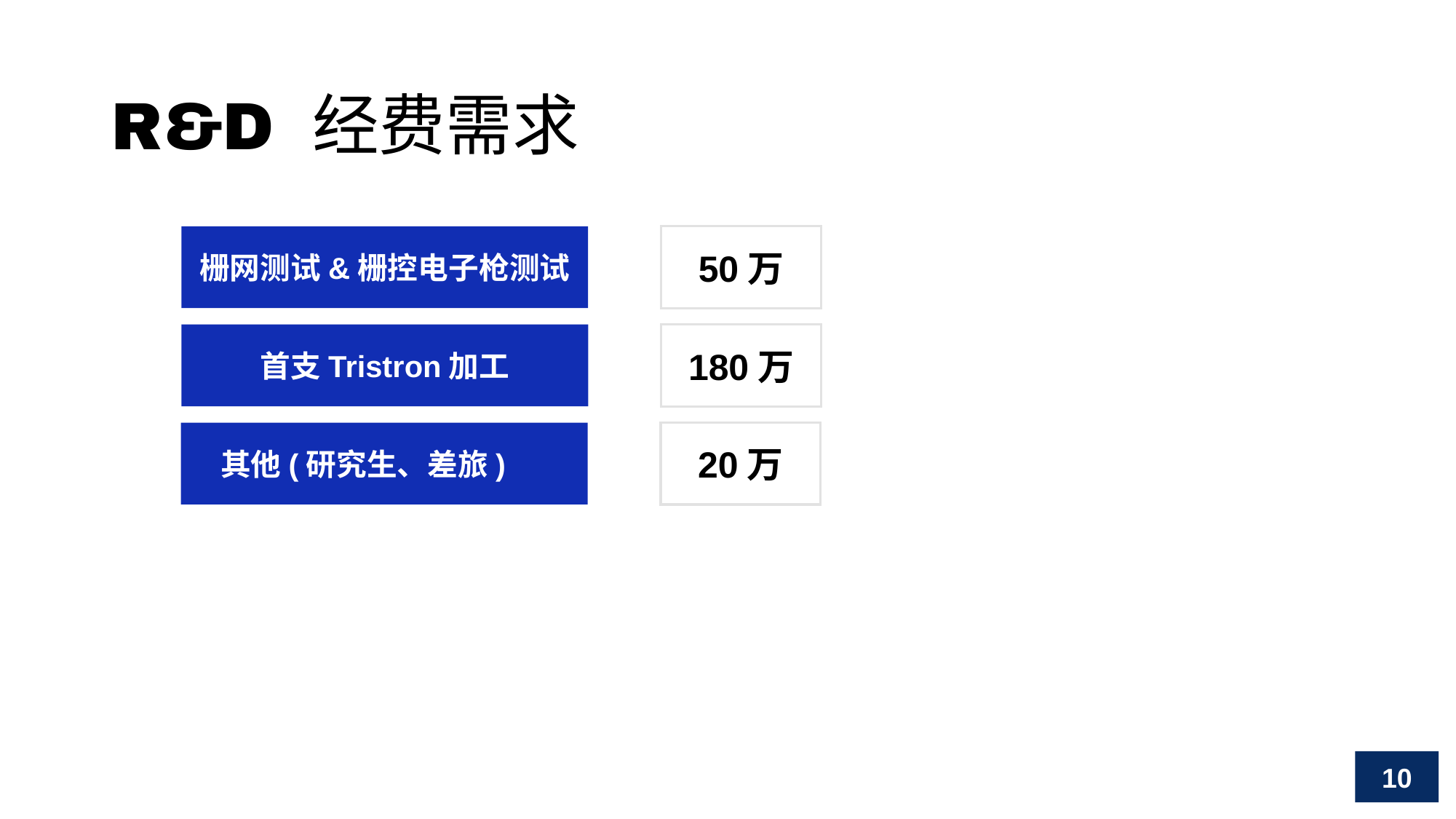

R&D 经费需求
栅网测试&栅控电子枪测试
50万
首支Tristron加工
180万
其他(研究生、差旅)
20万
10